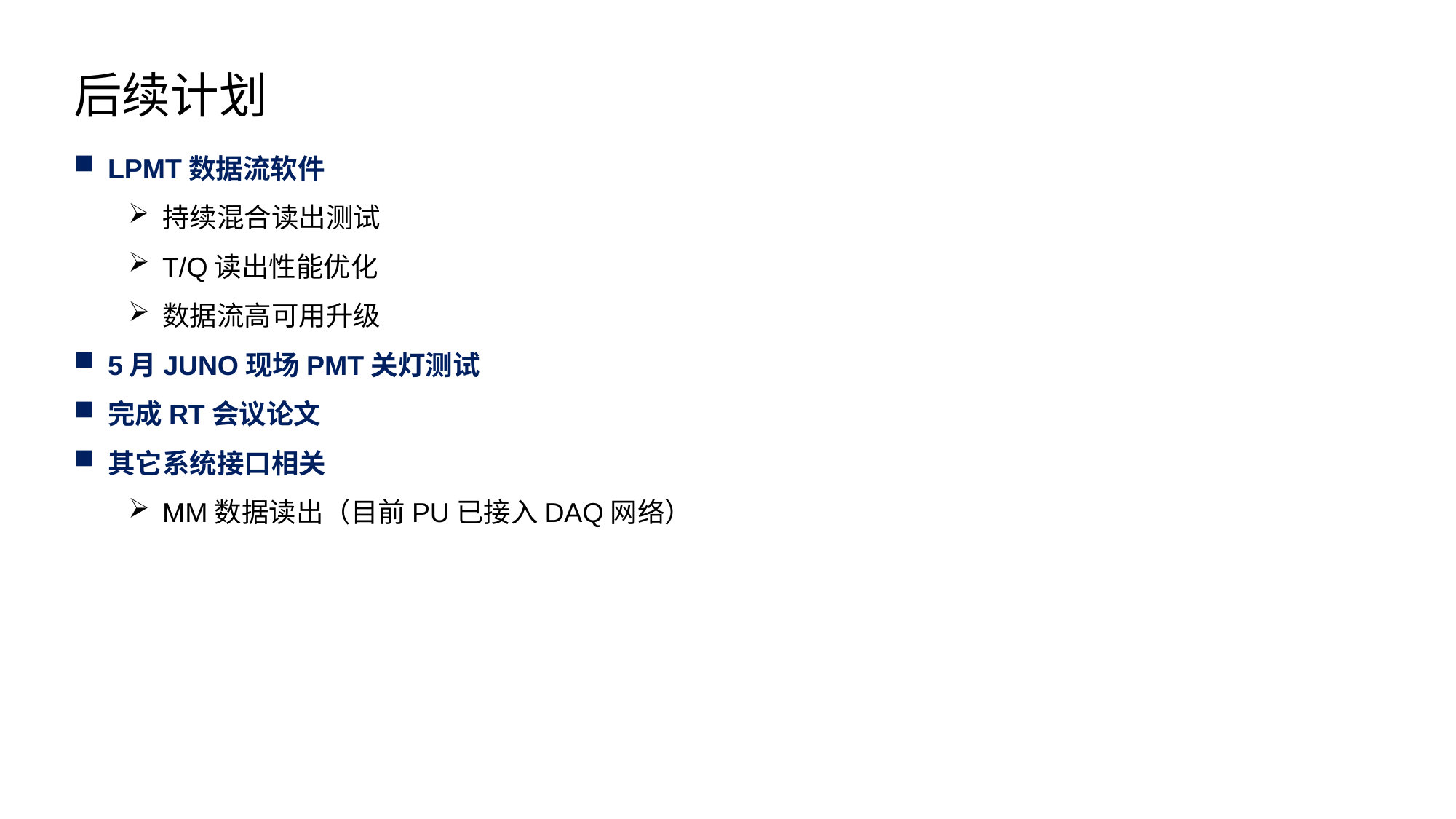

后续计划
LPMT数据流软件
持续混合读出测试
T/Q读出性能优化
数据流高可用升级
5月JUNO现场PMT关灯测试
完成RT会议论文
其它系统接口相关
MM数据读出（目前PU已接入DAQ网络）